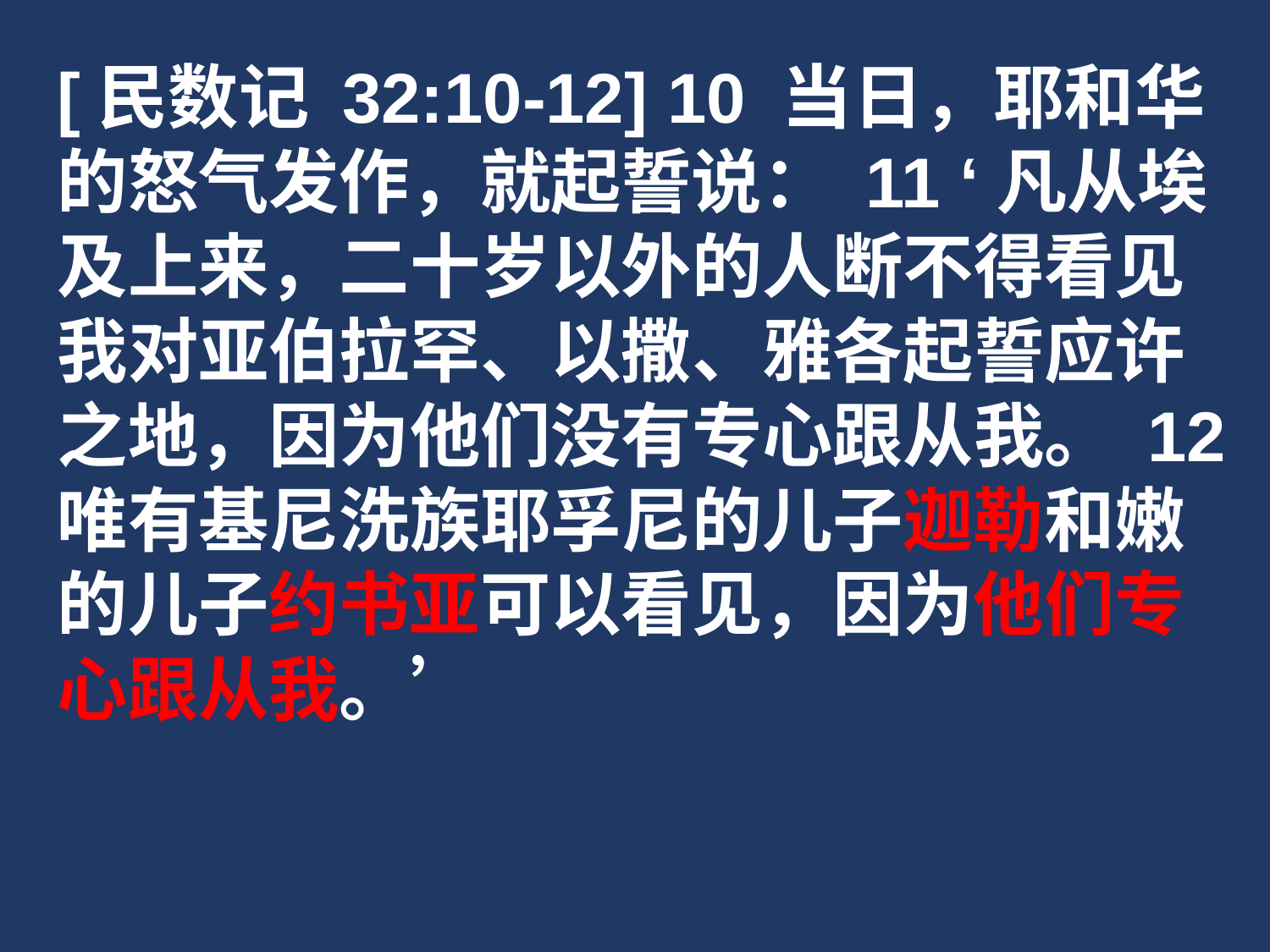

[民数记 32:10-12] 10 当日，耶和华的怒气发作，就起誓说： 11 ‘凡从埃及上来，二十岁以外的人断不得看见我对亚伯拉罕、以撒、雅各起誓应许之地，因为他们没有专心跟从我。 12 唯有基尼洗族耶孚尼的儿子迦勒和嫩的儿子约书亚可以看见，因为他们专心跟从我。’